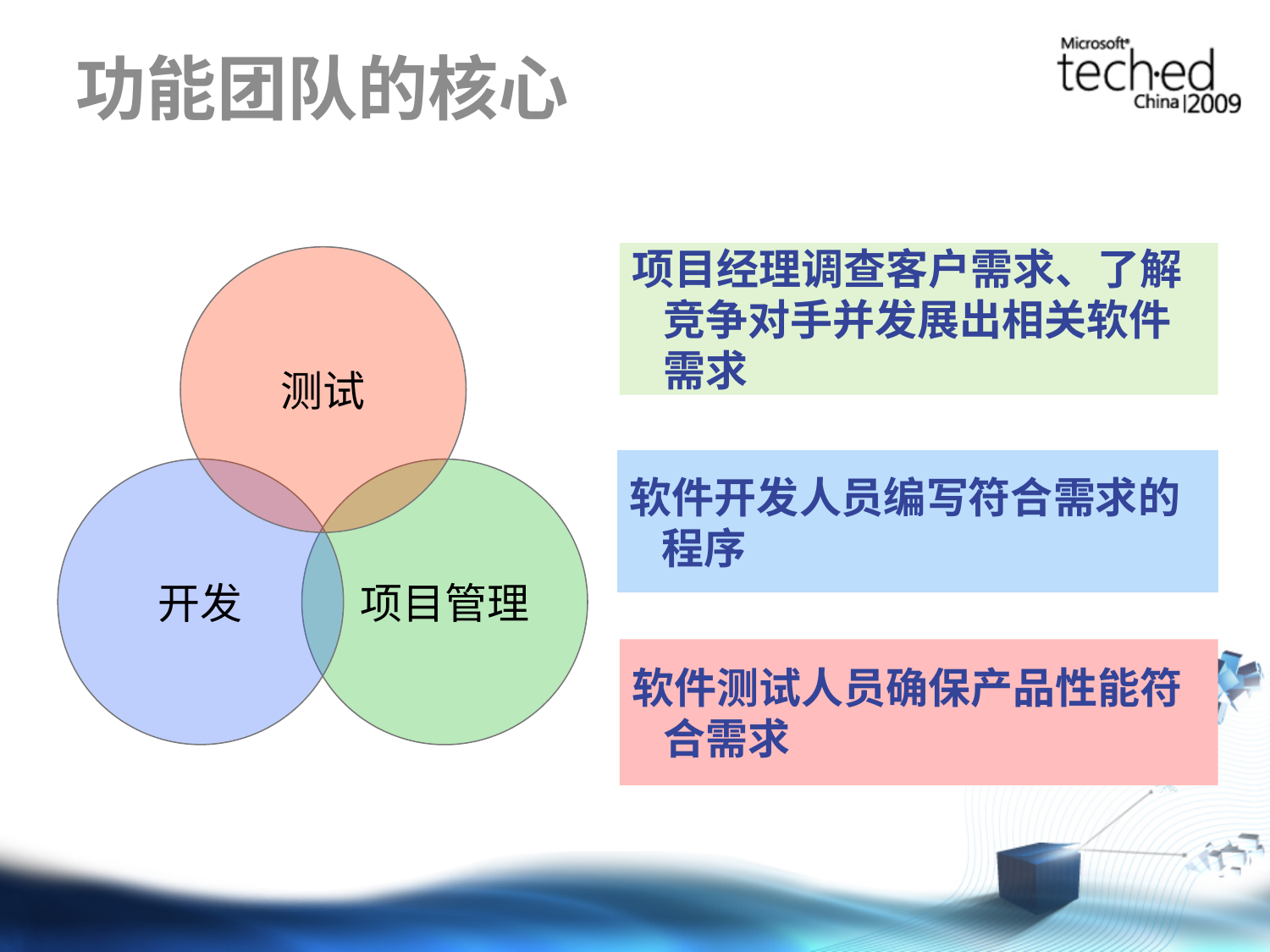

# 功能团队的核心
项目经理调查客户需求、了解竞争对手并发展出相关软件需求
项目管理
测试
软件测试人员确保产品性能符合需求
软件开发人员编写符合需求的程序
开发